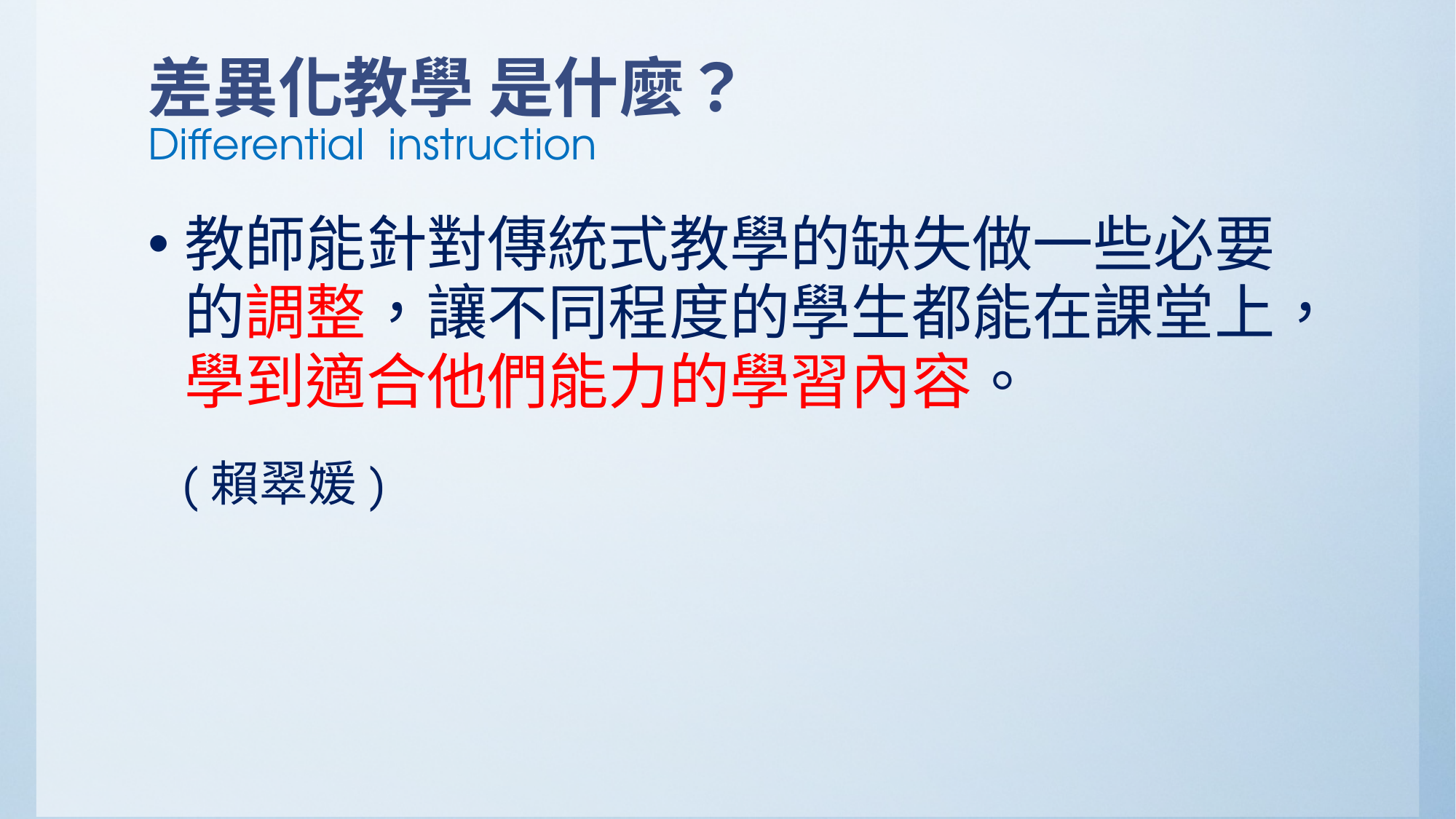

# 差異化教學 是什麼？ Differential  instruction
教師能針對傳統式教學的缺失做一些必要的調整，讓不同程度的學生都能在課堂上，學到適合他們能力的學習內容。
  (賴翠媛)